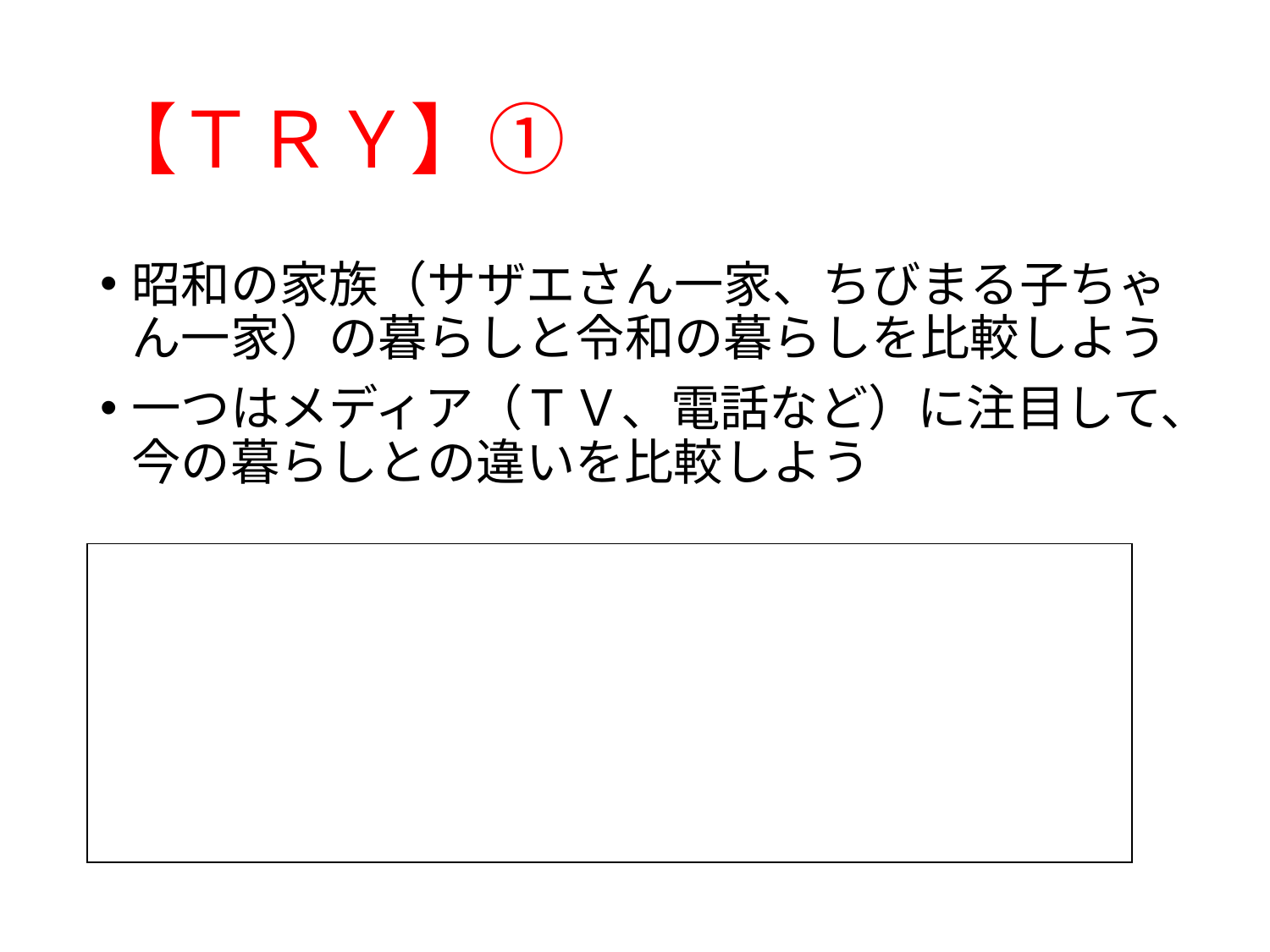

# 【ＴＲＹ】①
昭和の家族（サザエさん一家、ちびまる子ちゃん一家）の暮らしと令和の暮らしを比較しよう
一つはメディア（ＴＶ、電話など）に注目して、今の暮らしとの違いを比較しよう
|  |
| --- |